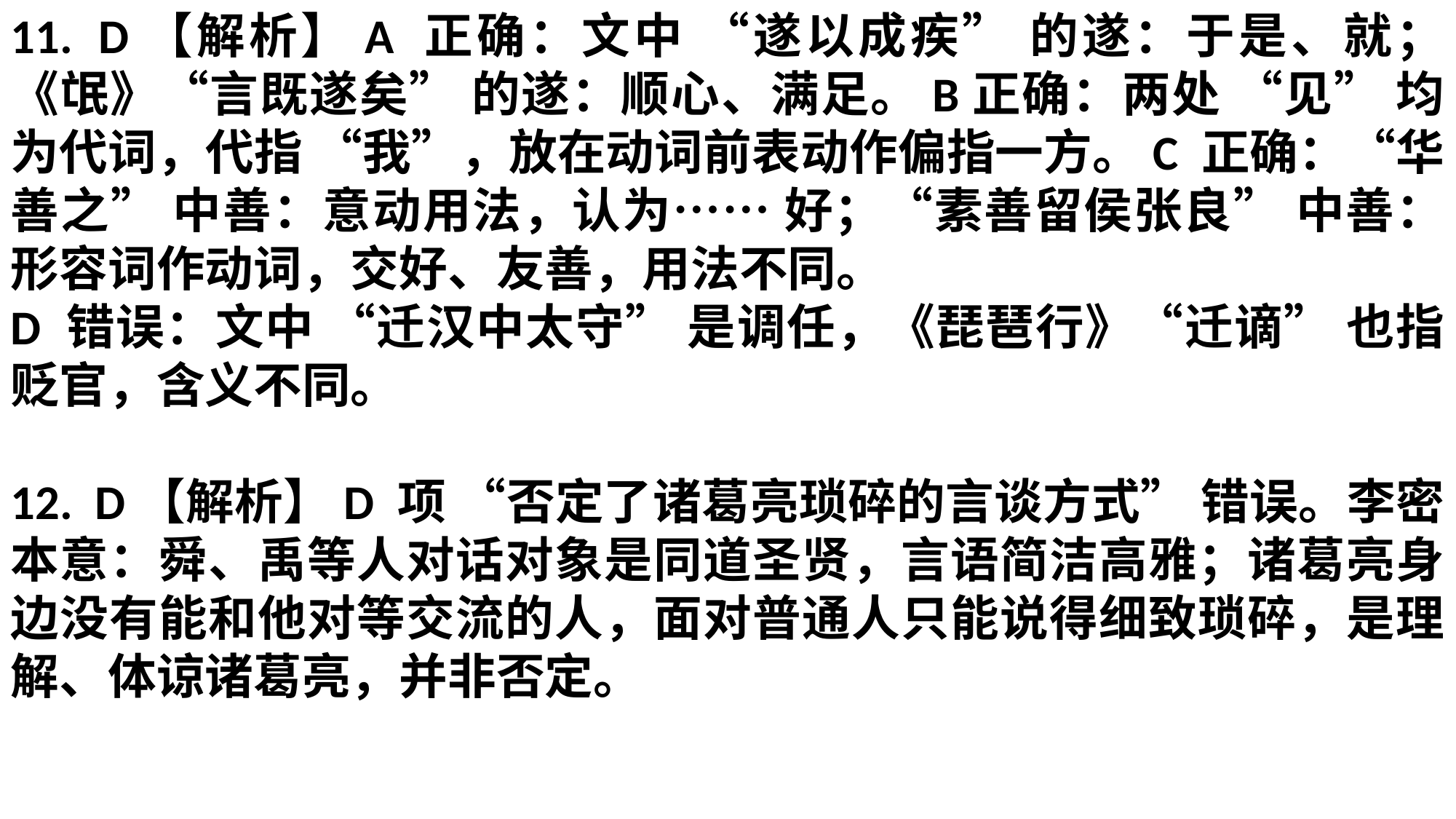

11.  D【解析】A 正确：文中 “遂以成疾” 的遂：于是、就；《氓》“言既遂矣” 的遂：顺心、满足。B正确：两处 “见” 均为代词，代指 “我”，放在动词前表动作偏指一方。C 正确：“华善之” 中善：意动用法，认为…… 好；“素善留侯张良” 中善：形容词作动词，交好、友善，用法不同。
D 错误：文中 “迁汉中太守” 是调任，《琵琶行》“迁谪” 也指贬官，含义不同。

12.  D【解析】D 项 “否定了诸葛亮琐碎的言谈方式” 错误。李密本意：舜、禹等人对话对象是同道圣贤，言语简洁高雅；诸葛亮身边没有能和他对等交流的人，面对普通人只能说得细致琐碎，是理解、体谅诸葛亮，并非否定。